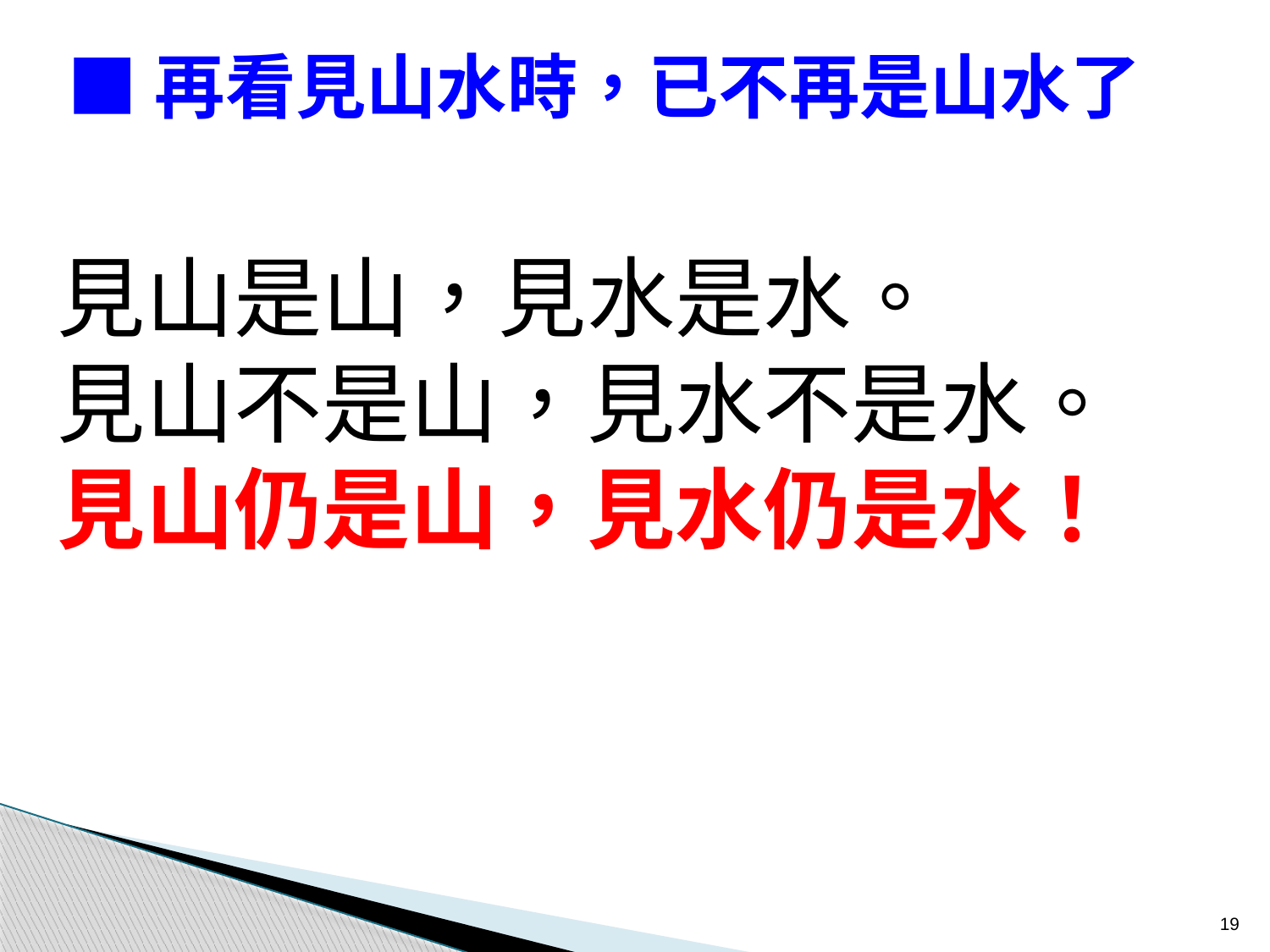

■再看見山水時，已不再是山水了
見山是山，見水是水。
見山不是山，見水不是水。
見山仍是山，見水仍是水！
19